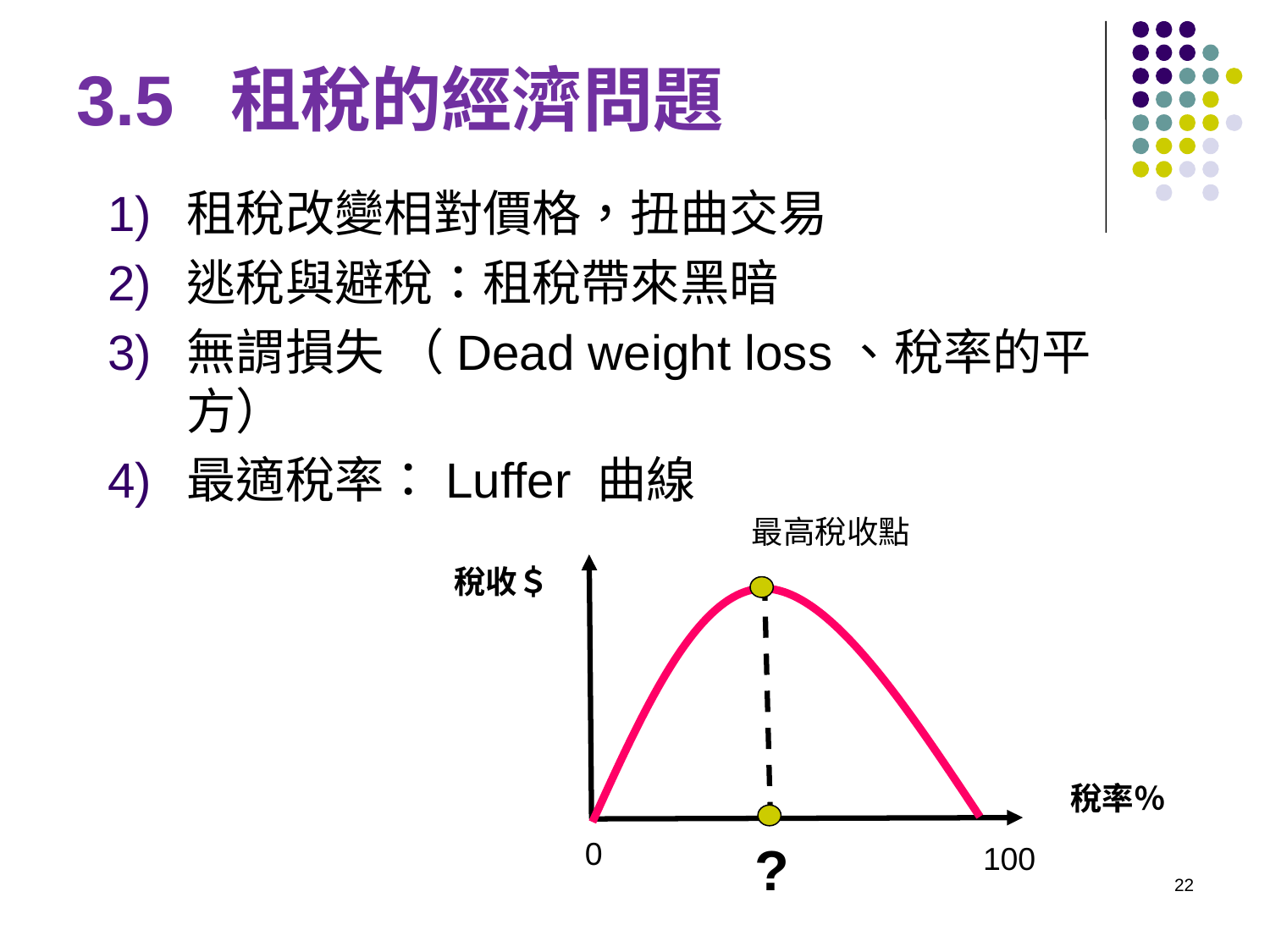

# 3.5  租稅的經濟問題
租稅改變相對價格，扭曲交易
逃稅與避稅：租稅帶來黑暗
無謂損失 （Dead weight loss、稅率的平方）
最適稅率：Luffer 曲線

最高稅收點

稅收＄

稅率％

0
?
100
22